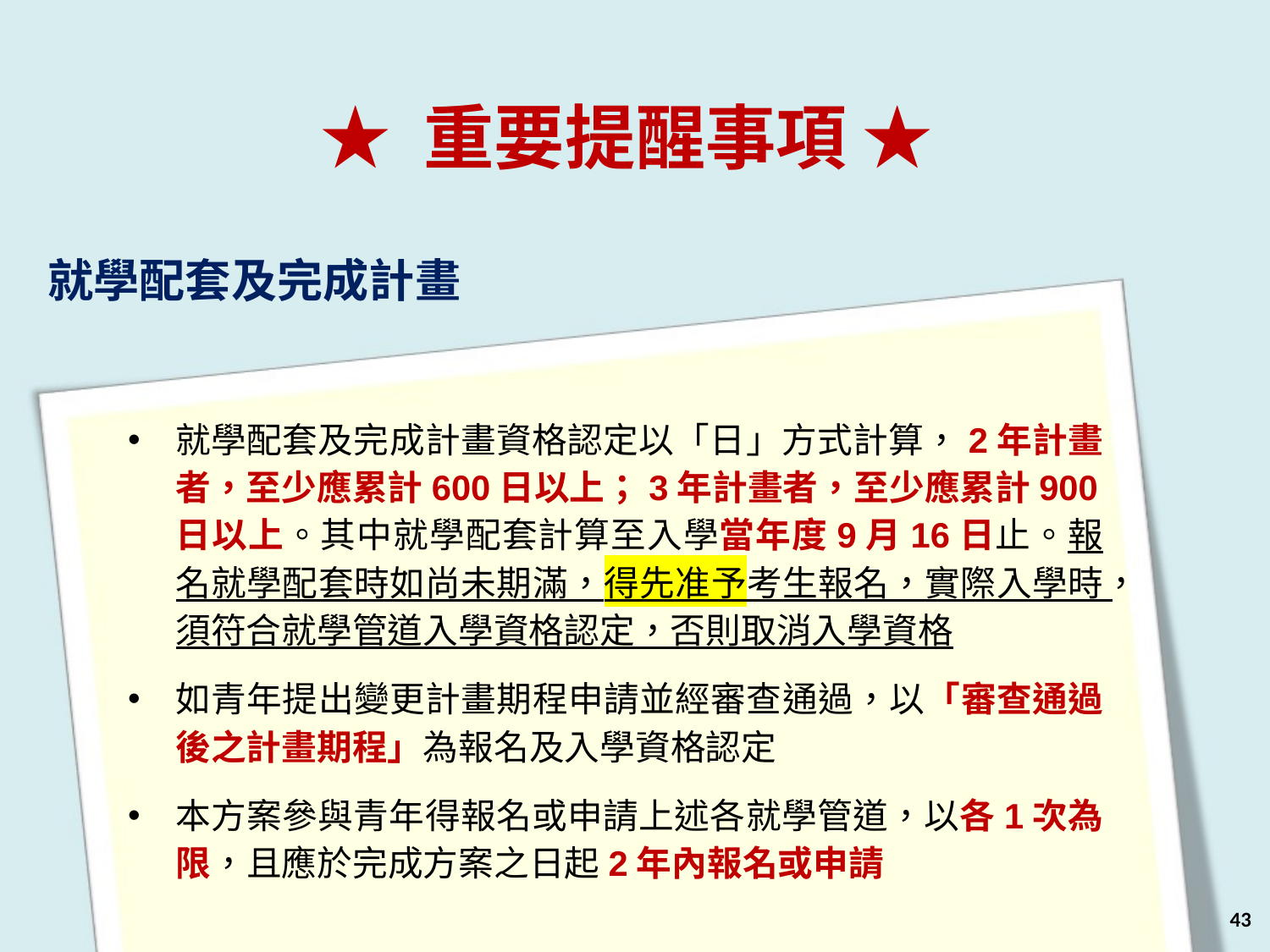

★ 重要提醒事項 ★
就學配套及完成計畫
就學配套及完成計畫資格認定以「日」方式計算，2年計畫者，至少應累計600日以上；3年計畫者，至少應累計900日以上。其中就學配套計算至入學當年度9月16日止。報名就學配套時如尚未期滿，得先准予考生報名，實際入學時，須符合就學管道入學資格認定，否則取消入學資格
如青年提出變更計畫期程申請並經審查通過，以「審查通過後之計畫期程」為報名及入學資格認定
本方案參與青年得報名或申請上述各就學管道，以各1次為限，且應於完成方案之日起2年內報名或申請

43